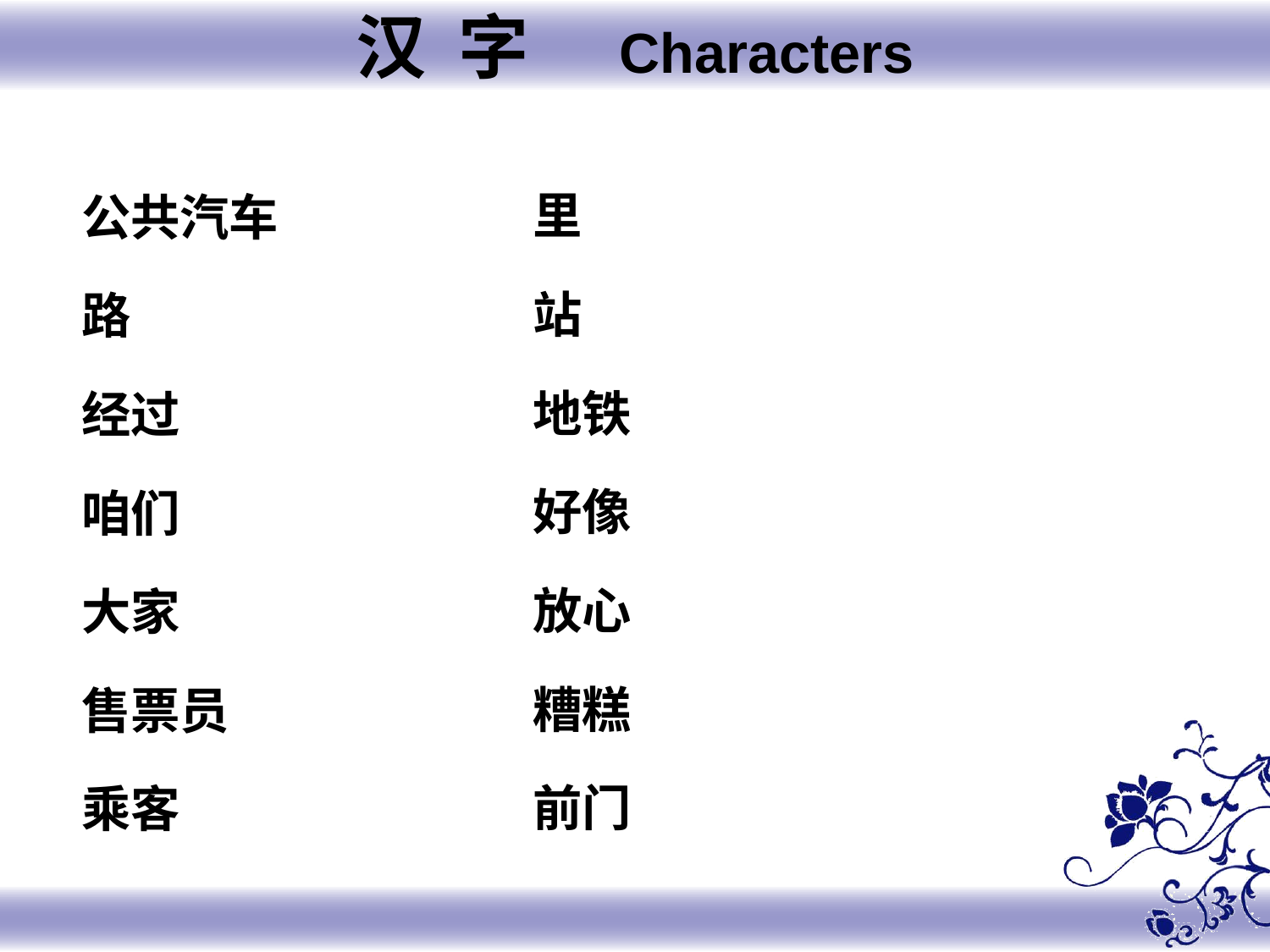

汉  字     Characters
里
站
地铁
好像
放心
糟糕
前门

公共汽车
路
经过
咱们
大家
售票员
乘客